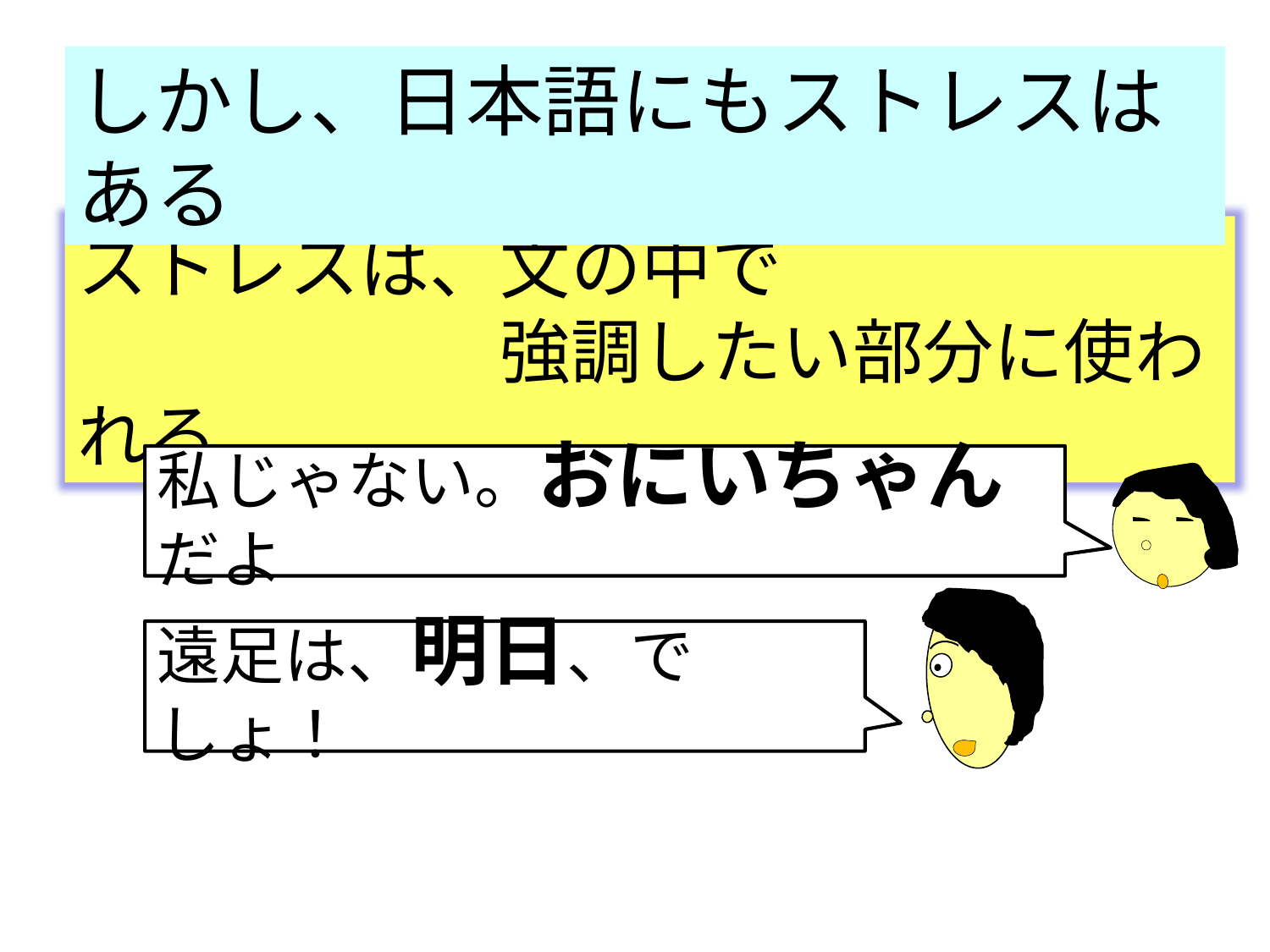

しかし、日本語にもストレスはある
ストレスは、文の中で
　　　　　　強調したい部分に使われる
私じゃない。おにいちゃんだよ

遠足は、明日、でしょ！